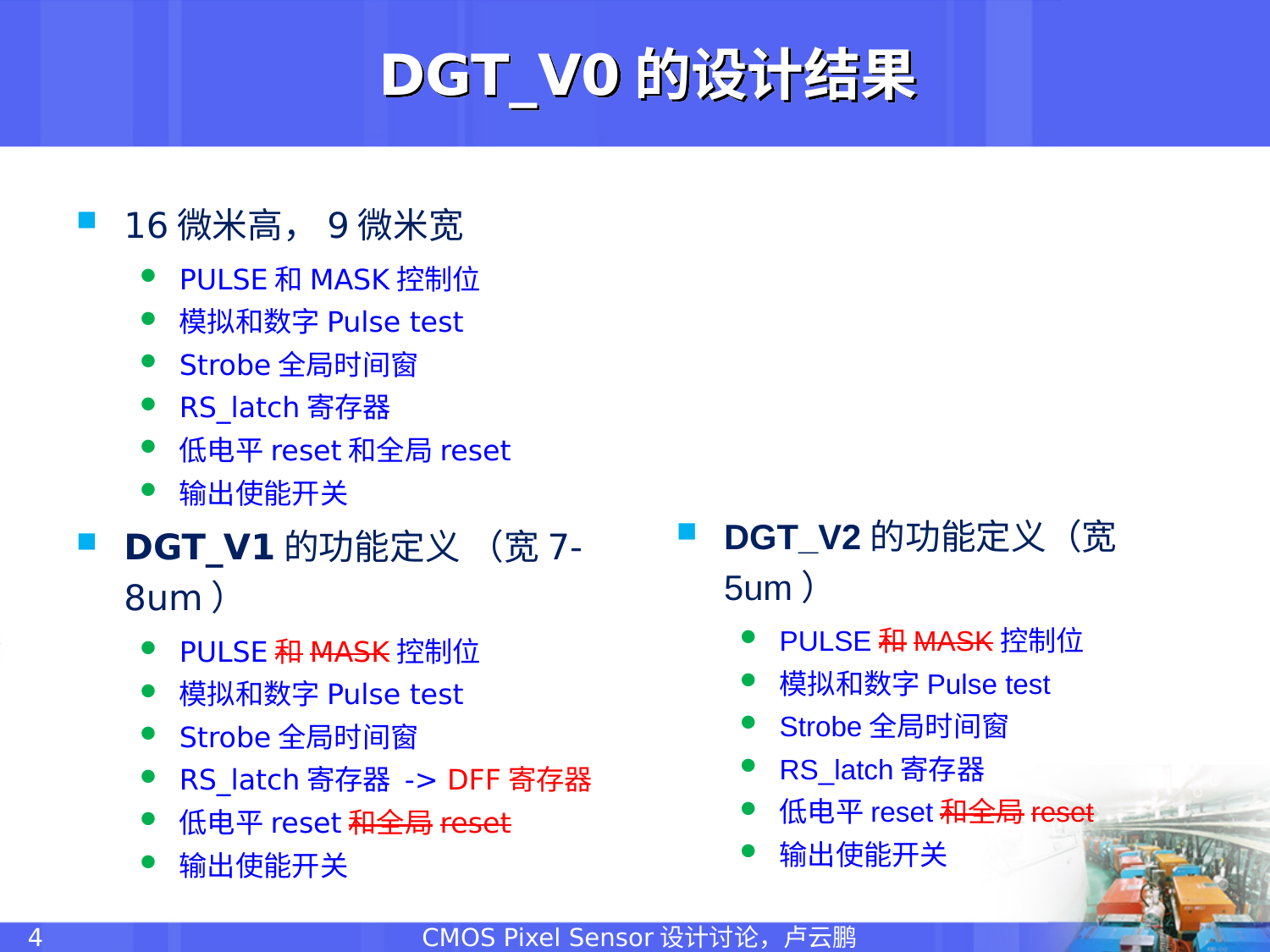

# DGT_V0的设计结果

DGT_V2的功能定义（宽5um）
PULSE和MASK控制位
模拟和数字Pulse test
Strobe全局时间窗
RS_latch寄存器
低电平reset和全局reset
输出使能开关
16微米高，9微米宽
PULSE和MASK控制位
模拟和数字Pulse test
Strobe全局时间窗
RS_latch寄存器
低电平reset和全局reset
输出使能开关
DGT_V1的功能定义 （宽7-8um）
PULSE和MASK控制位
模拟和数字Pulse test
Strobe全局时间窗
RS_latch寄存器 -> DFF寄存器
低电平reset和全局reset
输出使能开关
CMOS Pixel Sensor设计讨论，卢云鹏
4